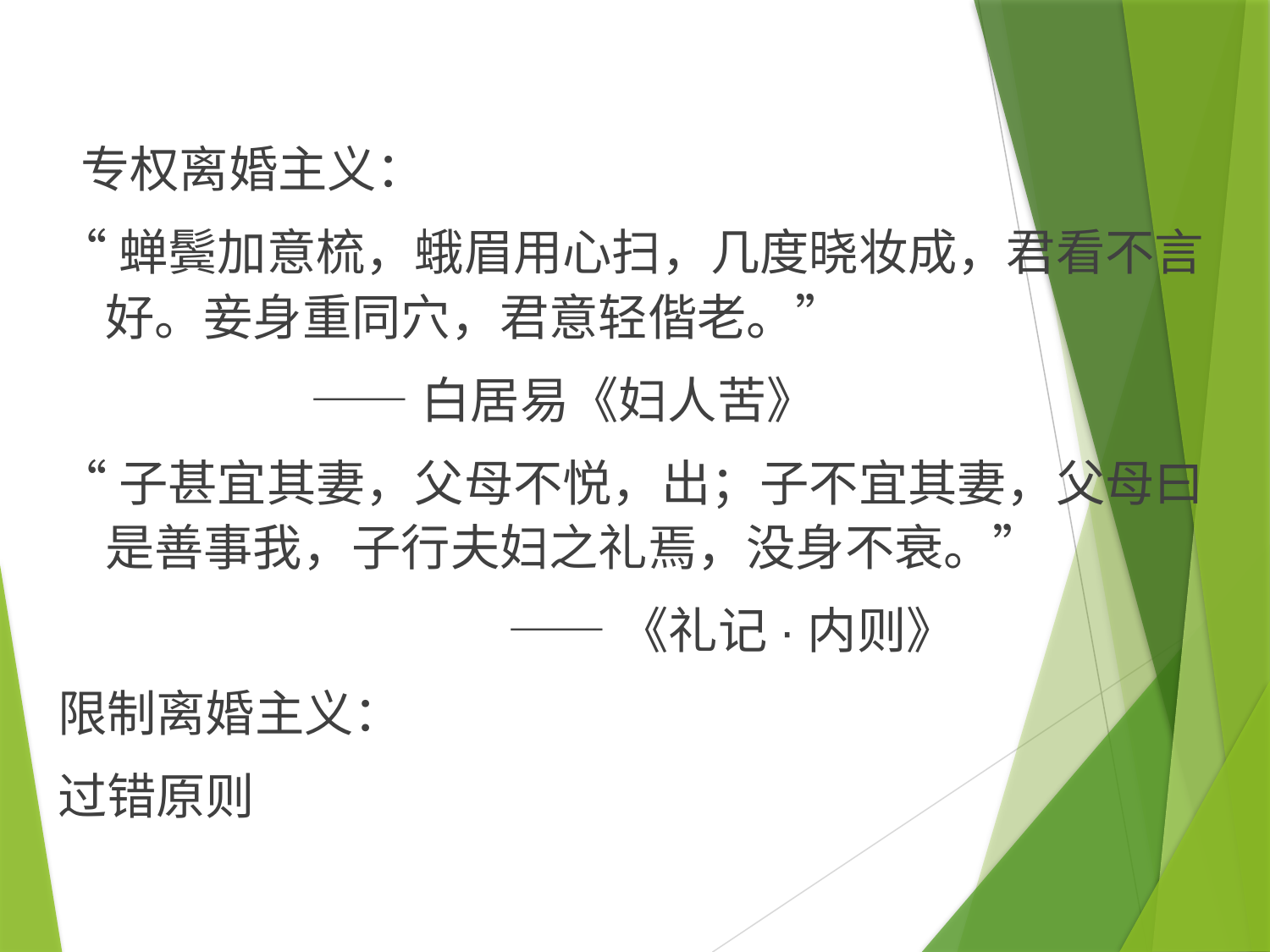

专权离婚主义：
“蝉鬓加意梳，蛾眉用心扫，几度晓妆成，君看不言好。妾身重同穴，君意轻偕老。”
                       ——白居易《妇人苦》
“子甚宜其妻，父母不悦，出；子不宜其妻，父母曰是善事我，子行夫妇之礼焉，没身不衰。”
                                         ——《礼记·内则》
限制离婚主义：
过错原则